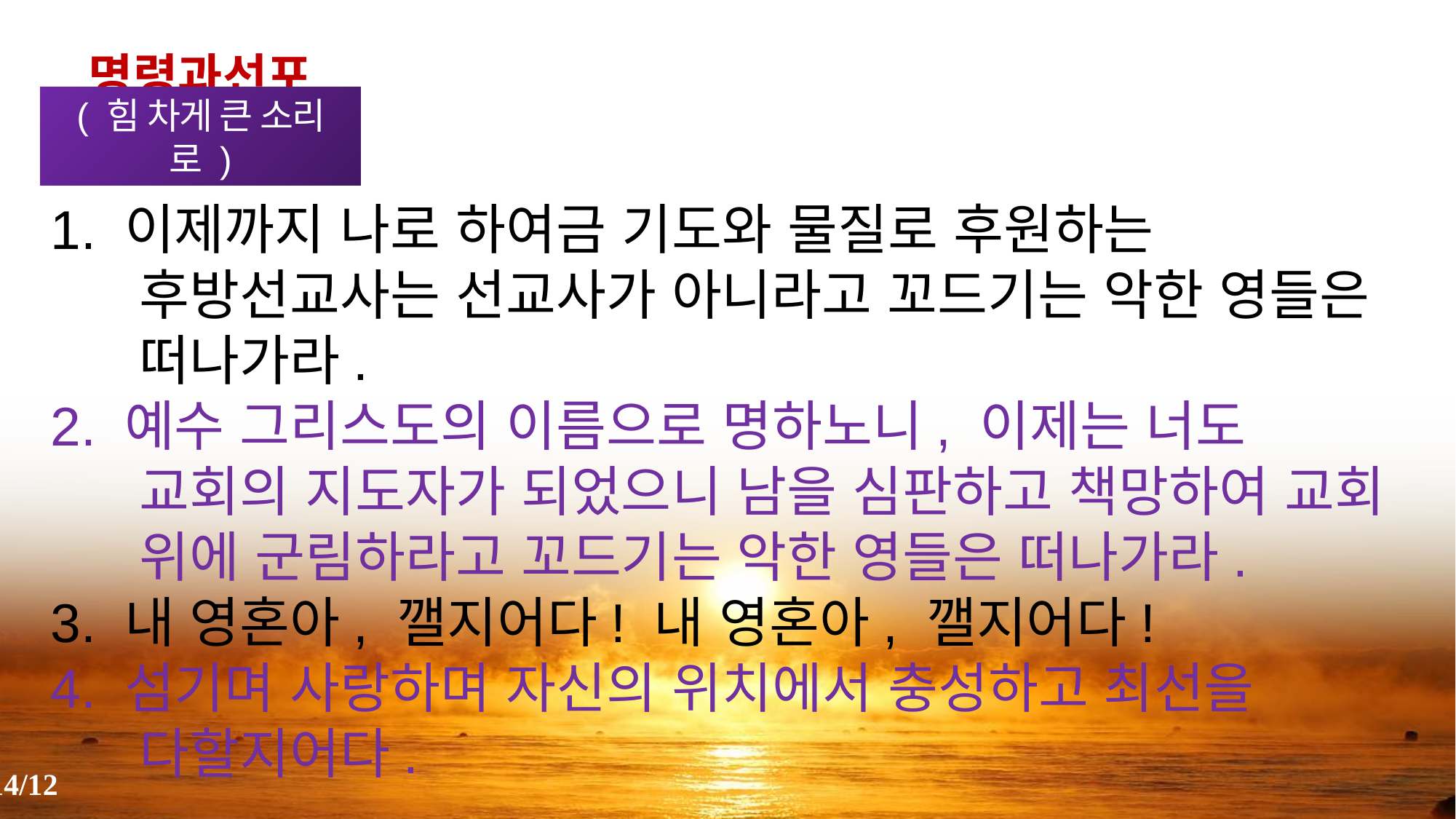

명령과선포

( 힘 차게 큰 소리로 )
1. 이제까지 나로 하여금 기도와 물질로 후원하는 후방선교사는 선교사가 아니라고 꼬드기는 악한 영들은 떠나가라.
2. 예수 그리스도의 이름으로 명하노니, 이제는 너도 교회의 지도자가 되었으니 남을 심판하고 책망하여 교회 위에 군림하라고 꼬드기는 악한 영들은 떠나가라.
3. 내 영혼아, 깰지어다! 내 영혼아, 깰지어다!
4. 섬기며 사랑하며 자신의 위치에서 충성하고 최선을 다할지어다.